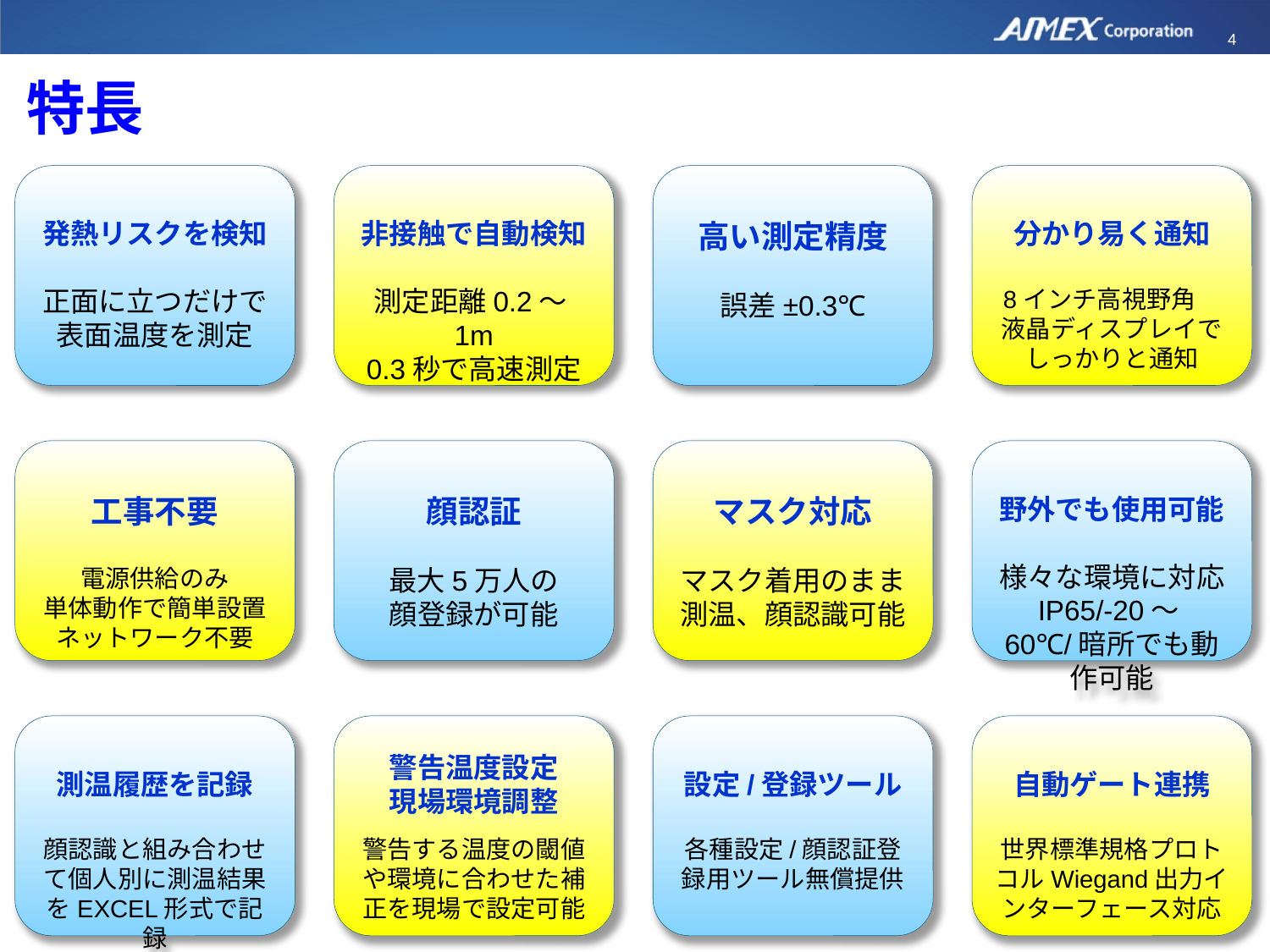

特長

発熱リスクを検知

正面に立つだけで表面温度を測定

非接触で自動検知

測定距離0.2～1m
0.3秒で高速測定

高い測定精度

誤差±0.3℃

分かり易く通知

8インチ高視野角　液晶ディスプレイでしっかりと通知

工事不要

電源供給のみ
単体動作で簡単設置
ネットワーク不要

顔認証

最大5万人の
顔登録が可能

マスク対応

マスク着用のまま測温、顔認識可能

野外でも使用可能

様々な環境に対応
IP65/-20～60℃/暗所でも動作可能

警告温度設定
現場環境調整

警告する温度の閾値や環境に合わせた補正を現場で設定可能

設定/登録ツール

各種設定/顔認証登録用ツール無償提供

自動ゲート連携

世界標準規格プロトコルWiegand出力インターフェース対応

測温履歴を記録

顔認識と組み合わせて個人別に測温結果をEXCEL形式で記録